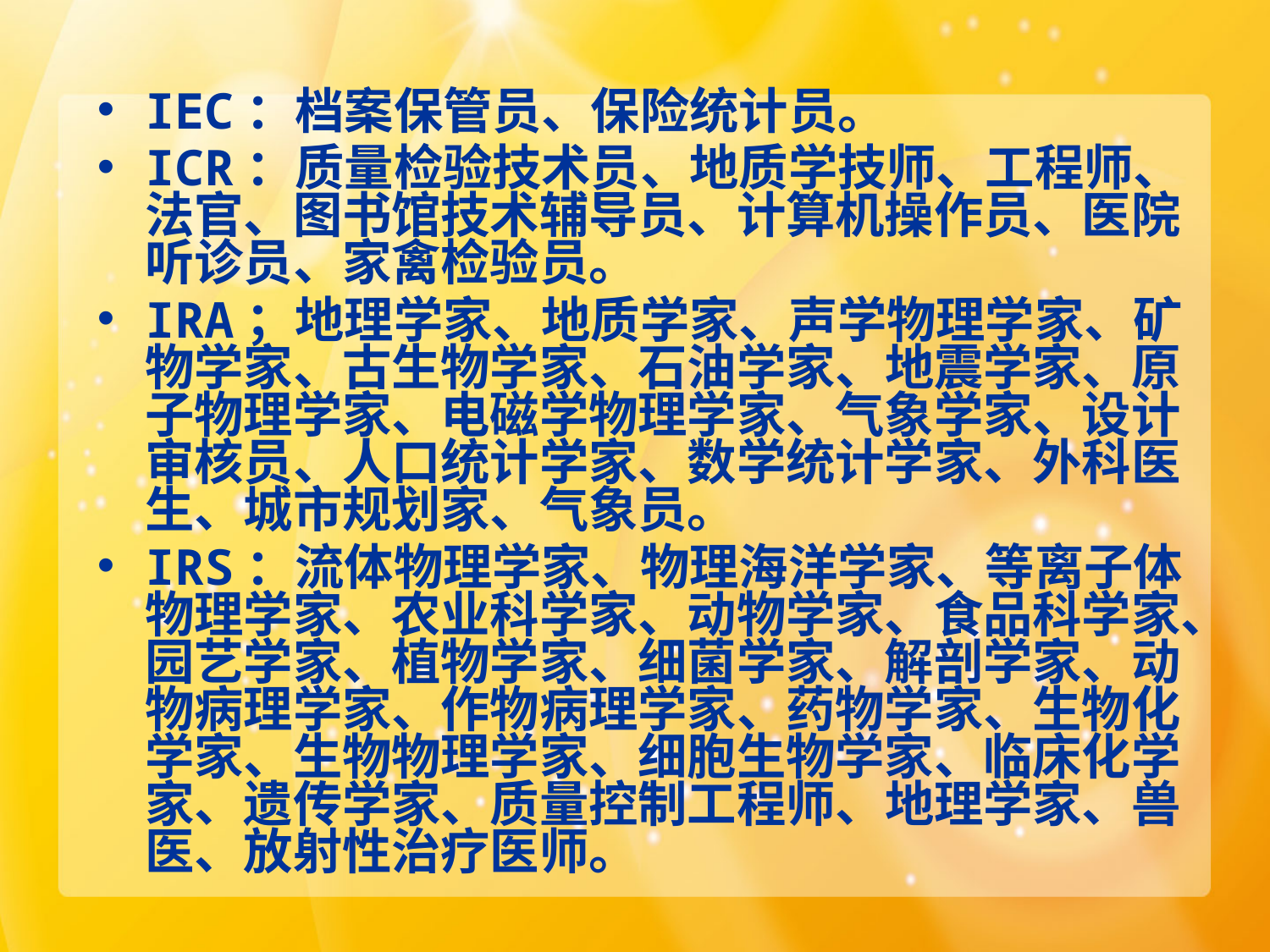

IEC：档案保管员、保险统计员。
ICR：质量检验技术员、地质学技师、工程师、法官、图书馆技术辅导员、计算机操作员、医院听诊员、家禽检验员。
IRA；地理学家、地质学家、声学物理学家、矿物学家、古生物学家、石油学家、地震学家、原子物理学家、电磁学物理学家、气象学家、设计审核员、人口统计学家、数学统计学家、外科医生、城市规划家、气象员。
IRS：流体物理学家、物理海洋学家、等离子体物理学家、农业科学家、动物学家、食品科学家、园艺学家、植物学家、细菌学家、解剖学家、动物病理学家、作物病理学家、药物学家、生物化学家、生物物理学家、细胞生物学家、临床化学家、遗传学家、质量控制工程师、地理学家、兽医、放射性治疗医师。